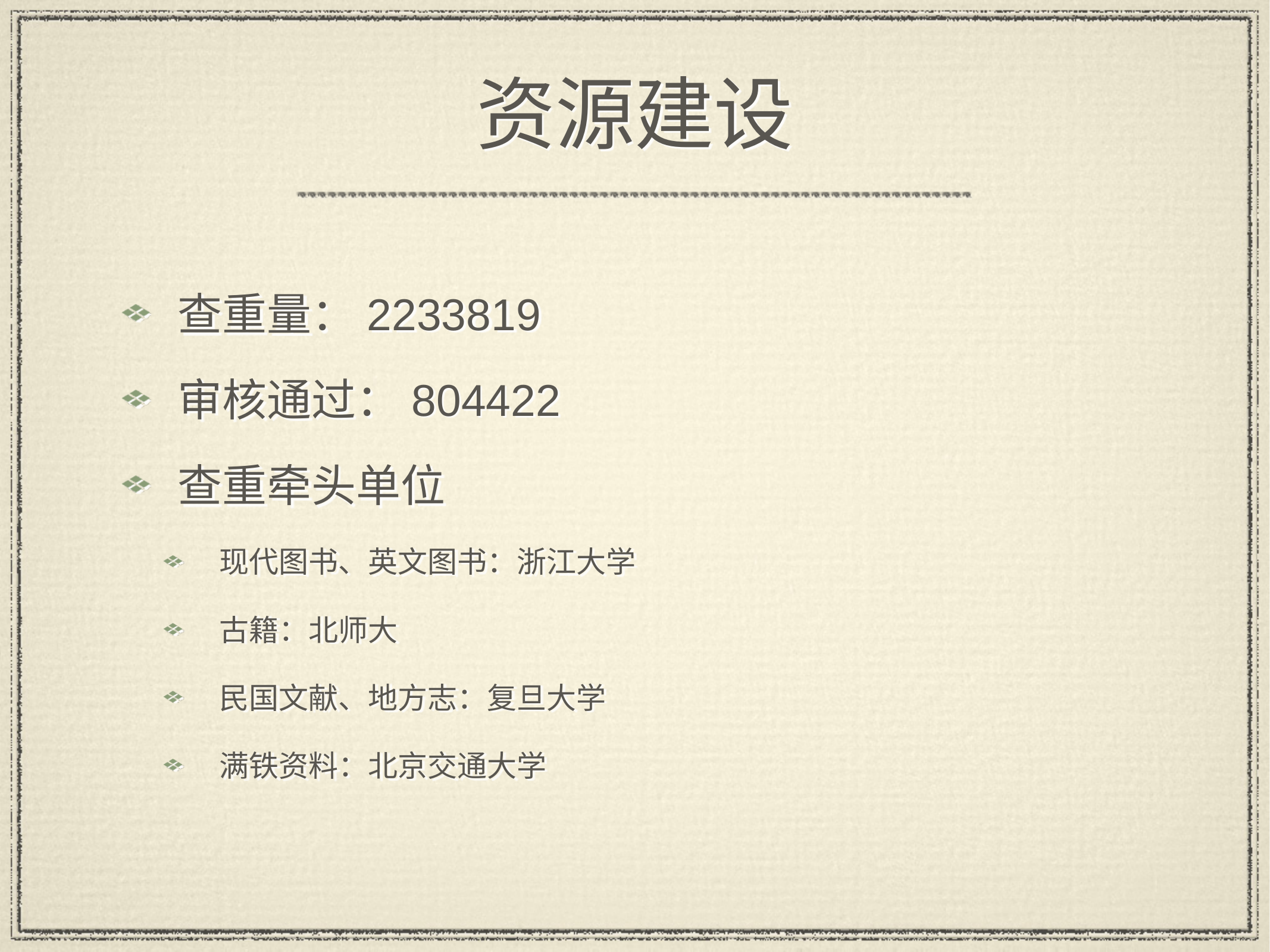

# 资源建设
查重量：2233819
审核通过：804422
查重牵头单位
现代图书、英文图书：浙江大学
古籍：北师大
民国文献、地方志：复旦大学
满铁资料：北京交通大学